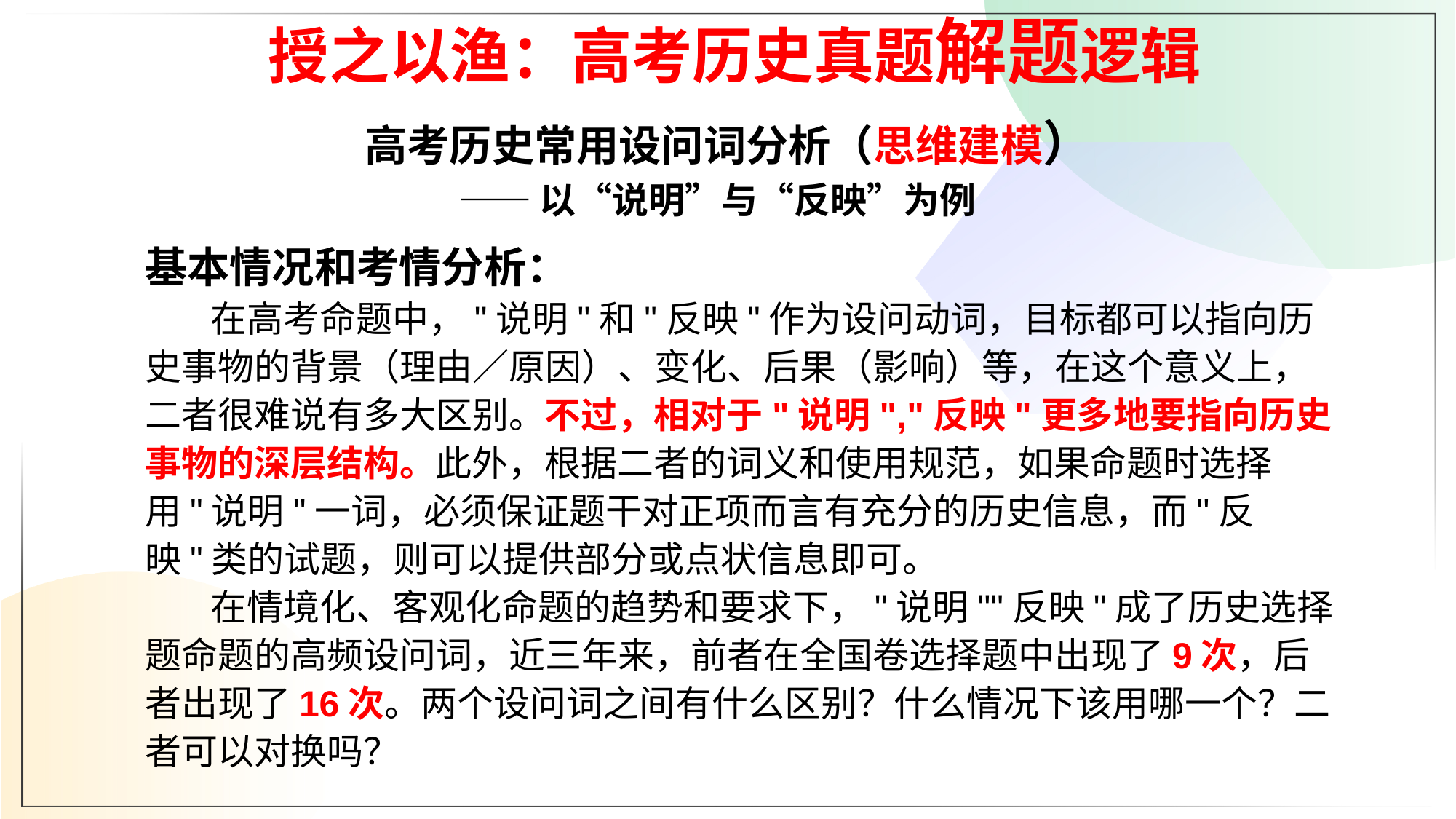

授之以渔：高考历史真题解题逻辑
高考历史常用设问词分析（思维建模）
           ——以“说明”与“反映”为例
基本情况和考情分析：
       在高考命题中，"说明"和"反映"作为设问动词，目标都可以指向历史事物的背景（理由／原因）、变化、后果（影响）等，在这个意义上，二者很难说有多大区别。不过，相对于"说明","反映"更多地要指向历史事物的深层结构。此外，根据二者的词义和使用规范，如果命题时选择用"说明"一词，必须保证题干对正项而言有充分的历史信息，而"反映"类的试题，则可以提供部分或点状信息即可。
       在情境化、客观化命题的趋势和要求下，"说明""反映"成了历史选择题命题的高频设问词，近三年来，前者在全国卷选择题中出现了9次，后者出现了16次。两个设问词之间有什么区别？什么情况下该用哪一个？二者可以对换吗？